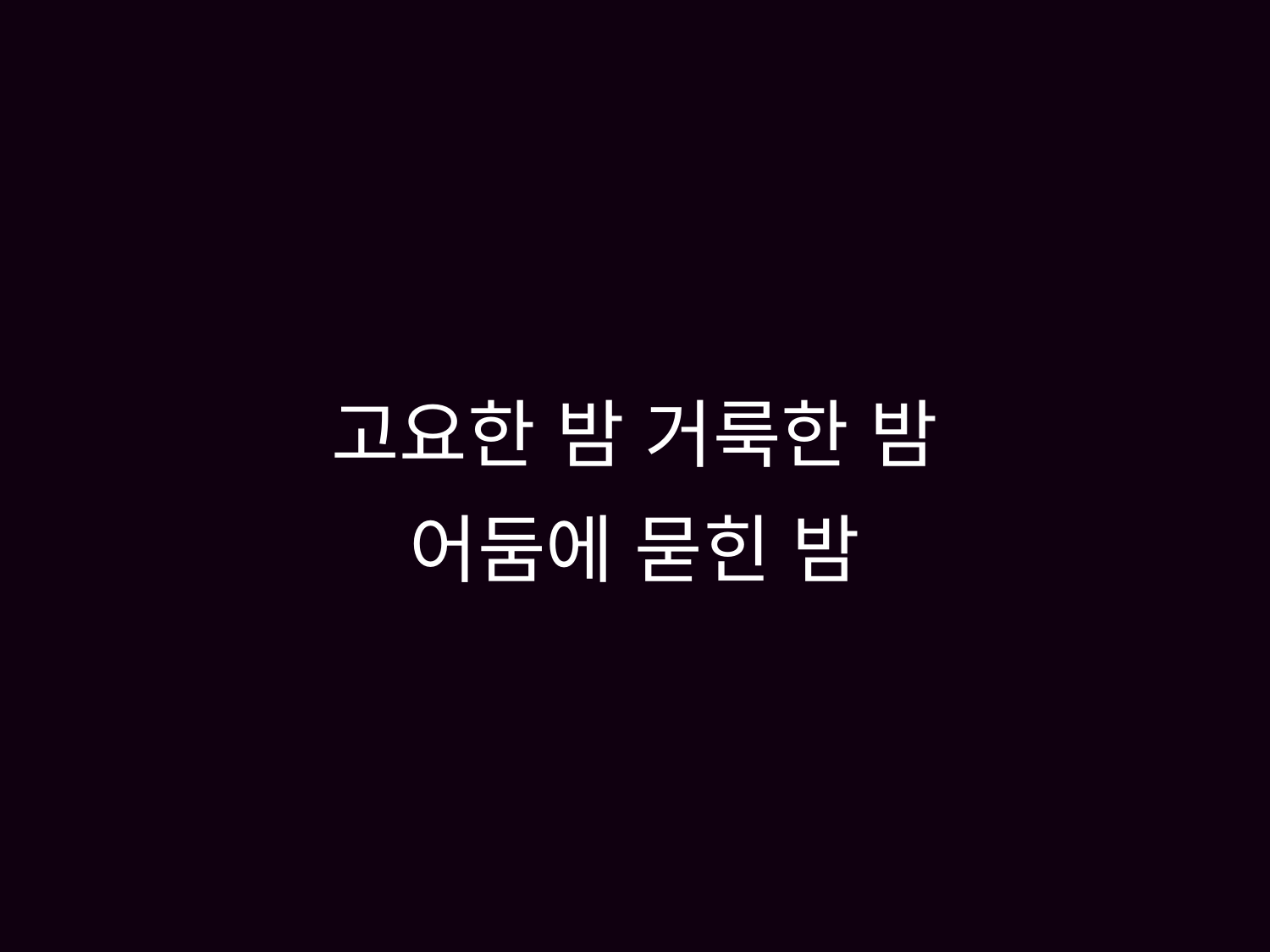

# 고요한 밤 거룩한 밤 어둠에 묻힌 밤